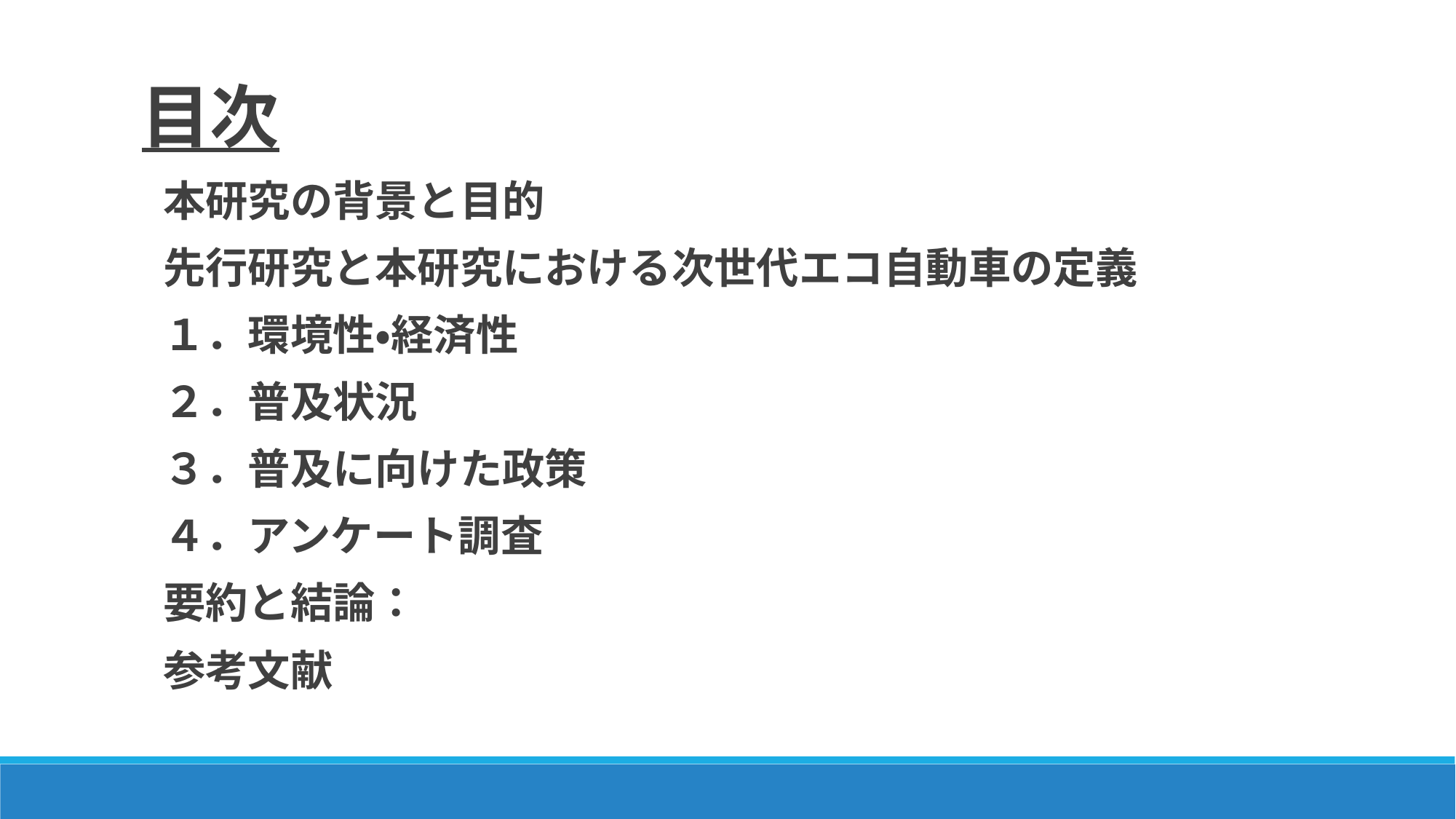

目次
本研究の背景と目的
先行研究と本研究における次世代エコ自動車の定義
１．環境性・経済性
２．普及状況
３．普及に向けた政策
４．アンケート調査
要約と結論：
参考文献